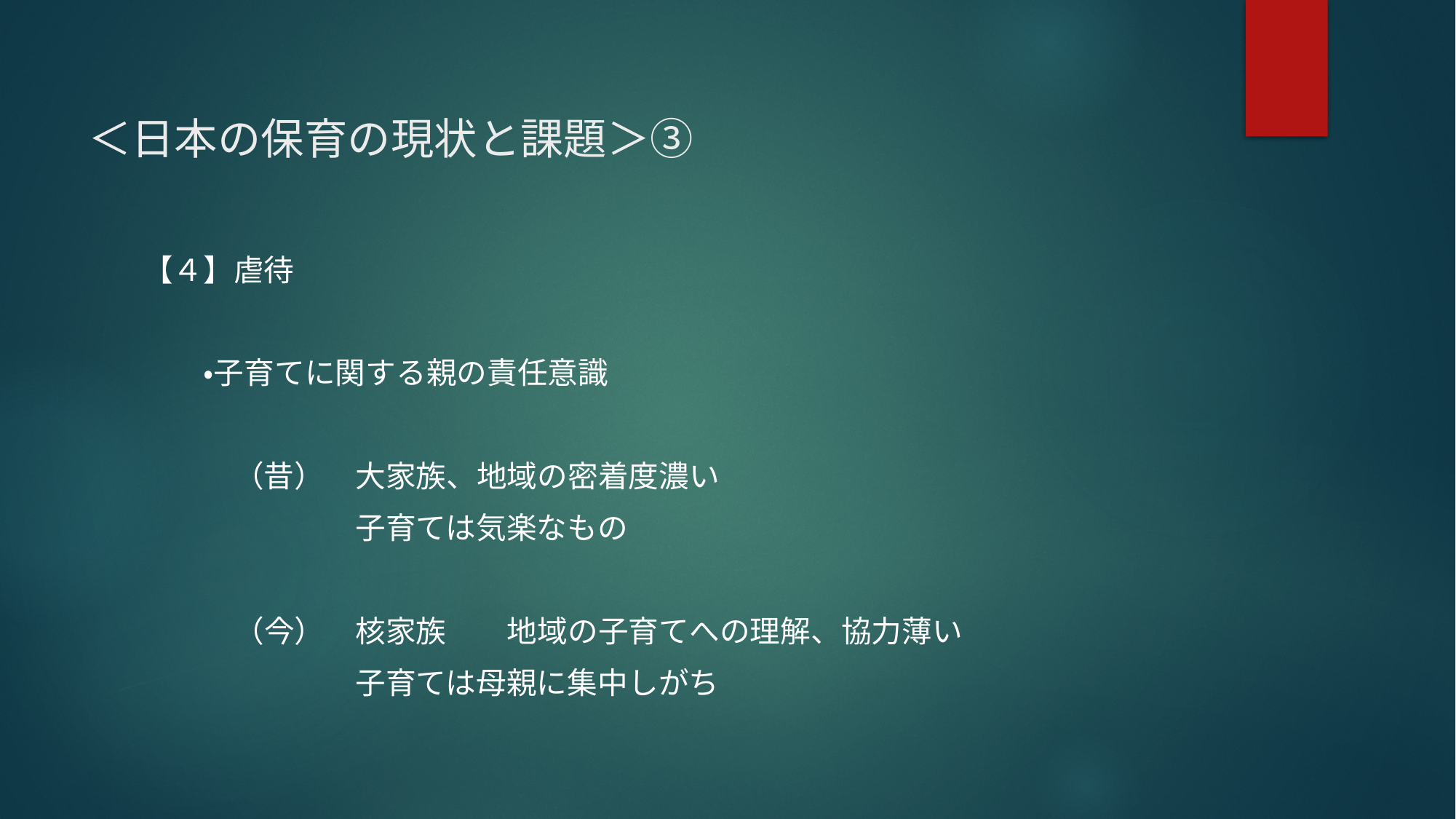

# ＜日本の保育の現状と課題＞③
【４】虐待

　　・子育てに関する親の責任意識

　　　（昔）　大家族、地域の密着度濃い
　　　　　　　子育ては気楽なもの

　　　（今）　核家族　　地域の子育てへの理解、協力薄い
　　　　　　　子育ては母親に集中しがち